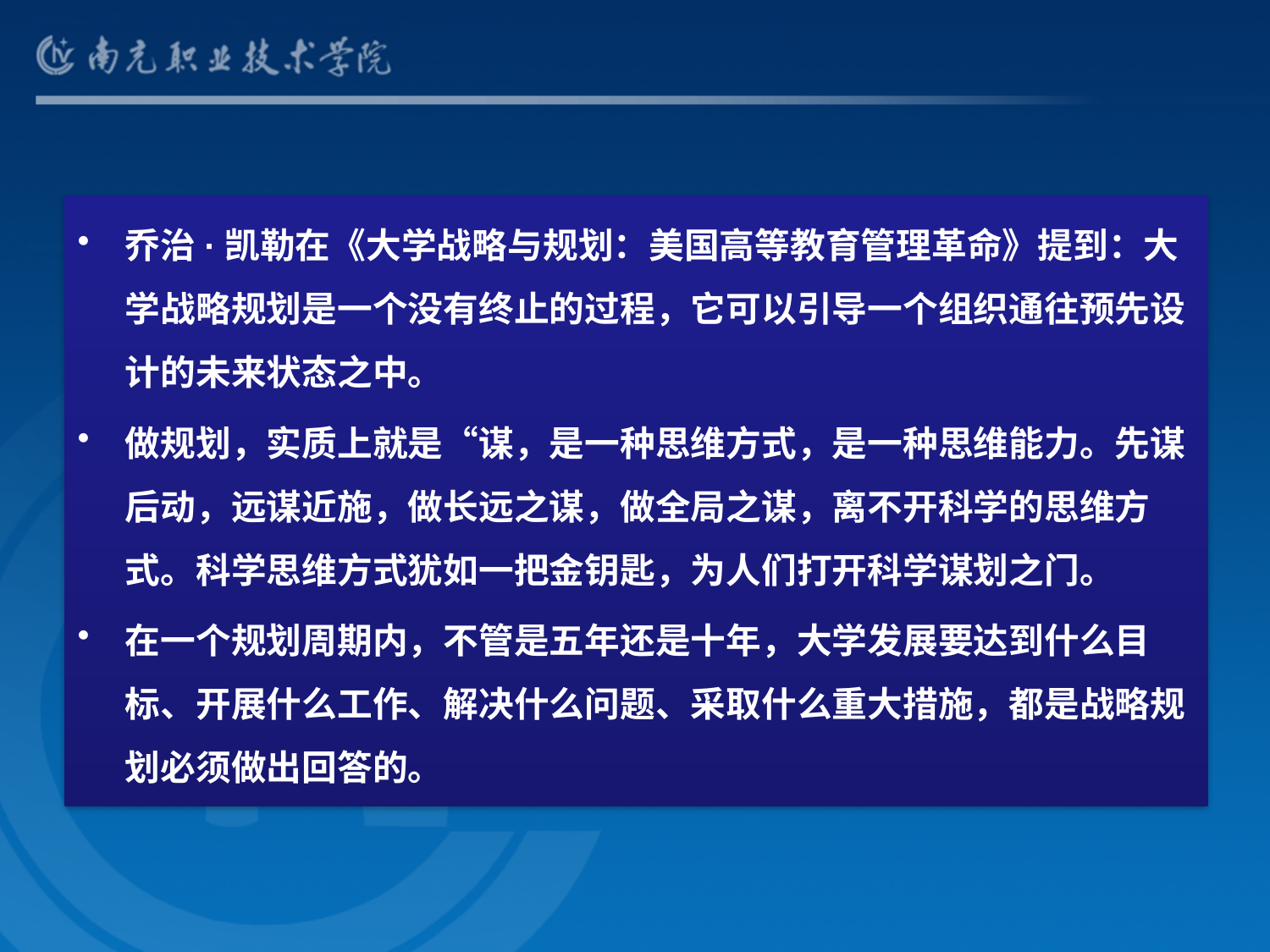

#
乔治·凯勒在《大学战略与规划：美国高等教育管理革命》提到：大学战略规划是一个没有终止的过程，它可以引导一个组织通往预先设计的未来状态之中。
做规划，实质上就是“谋，是一种思维方式，是一种思维能力。先谋后动，远谋近施，做长远之谋，做全局之谋，离不开科学的思维方式。科学思维方式犹如一把金钥匙，为人们打开科学谋划之门。
在一个规划周期内，不管是五年还是十年，大学发展要达到什么目标、开展什么工作、解决什么问题、采取什么重大措施，都是战略规划必须做出回答的。